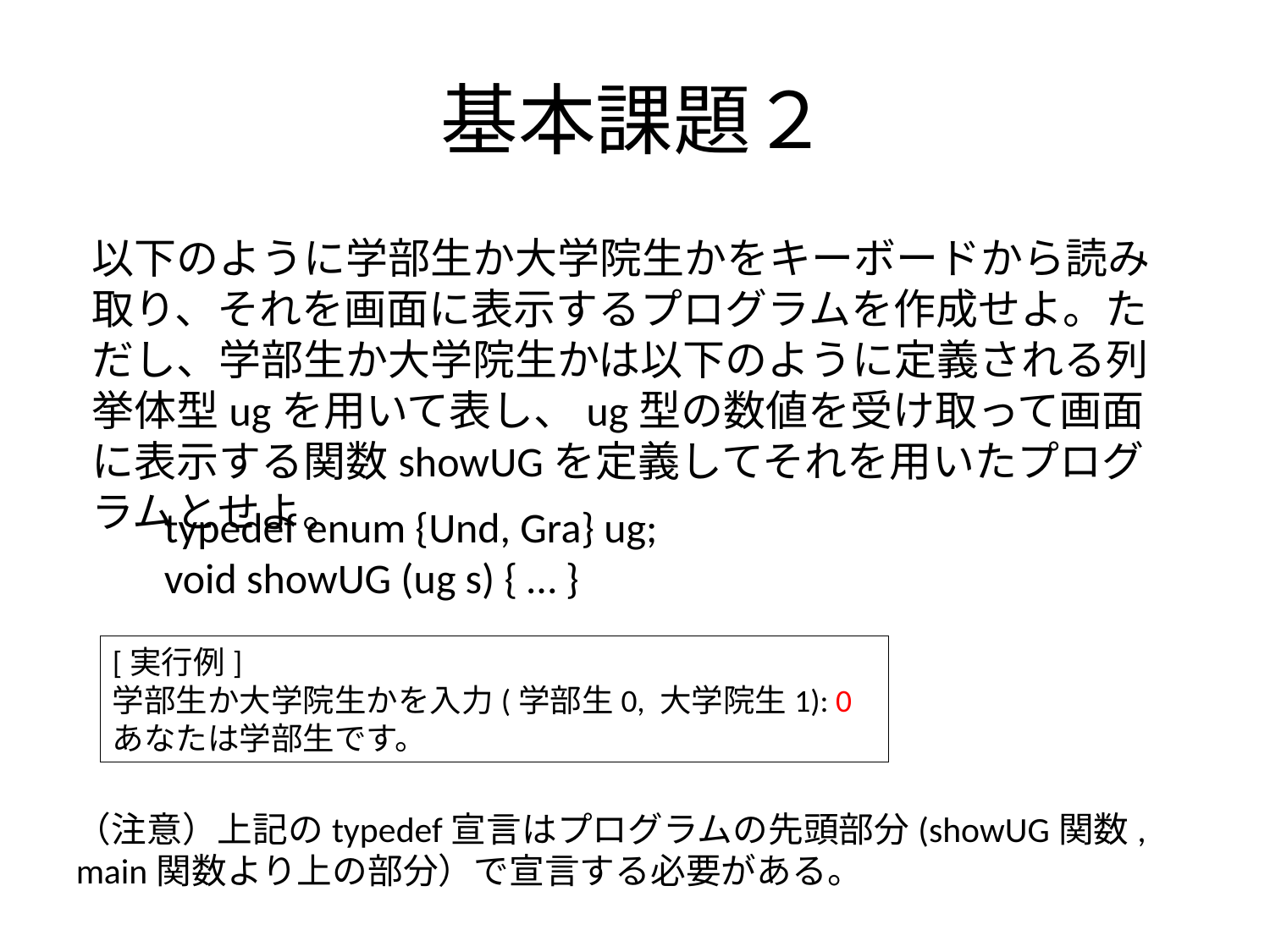

# 基本課題２
以下のように学部生か大学院生かをキーボードから読み取り、それを画面に表示するプログラムを作成せよ。ただし、学部生か大学院生かは以下のように定義される列挙体型ugを用いて表し、ug型の数値を受け取って画面に表示する関数showUGを定義してそれを用いたプログラムとせよ。
 typedef enum {Und, Gra} ug;
 void showUG (ug s) { … }
[実行例]
学部生か大学院生かを入力(学部生0, 大学院生1): 0
あなたは学部生です。
（注意）上記のtypedef宣言はプログラムの先頭部分(showUG関数, main関数より上の部分）で宣言する必要がある。